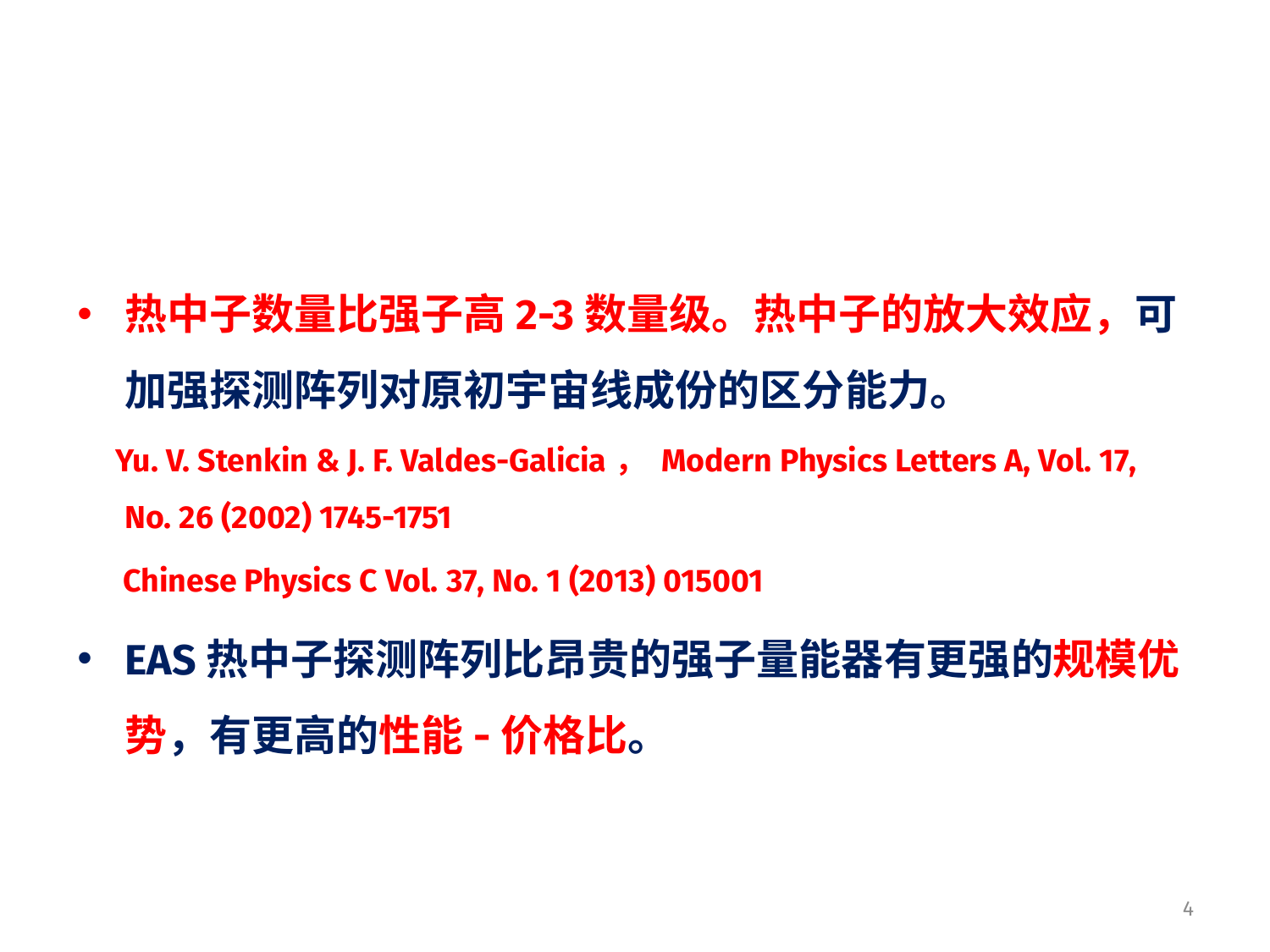

热中子数量比强子高2-3数量级。热中子的放大效应，可加强探测阵列对原初宇宙线成份的区分能力。
     Yu. V. Stenkin & J. F. Valdes-Galicia， Modern Physics Letters A, Vol. 17, No. 26 (2002) 1745-1751
      Chinese Physics C Vol. 37, No. 1 (2013) 015001
EAS热中子探测阵列比昂贵的强子量能器有更强的规模优势，有更高的性能-价格比。
4